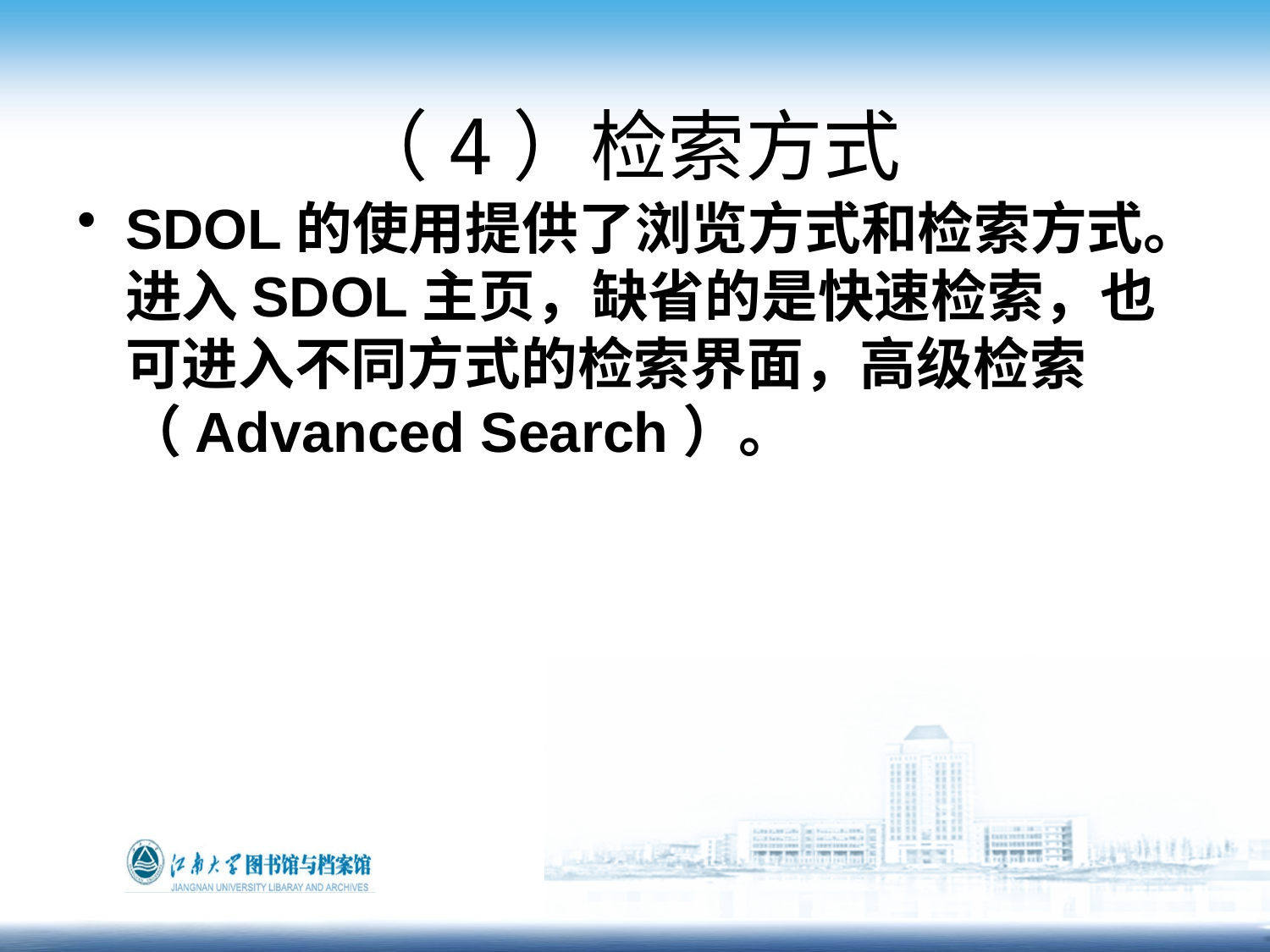

# （4）检索方式
SDOL的使用提供了浏览方式和检索方式。进入SDOL主页，缺省的是快速检索，也可进入不同方式的检索界面，高级检索（Advanced Search）。